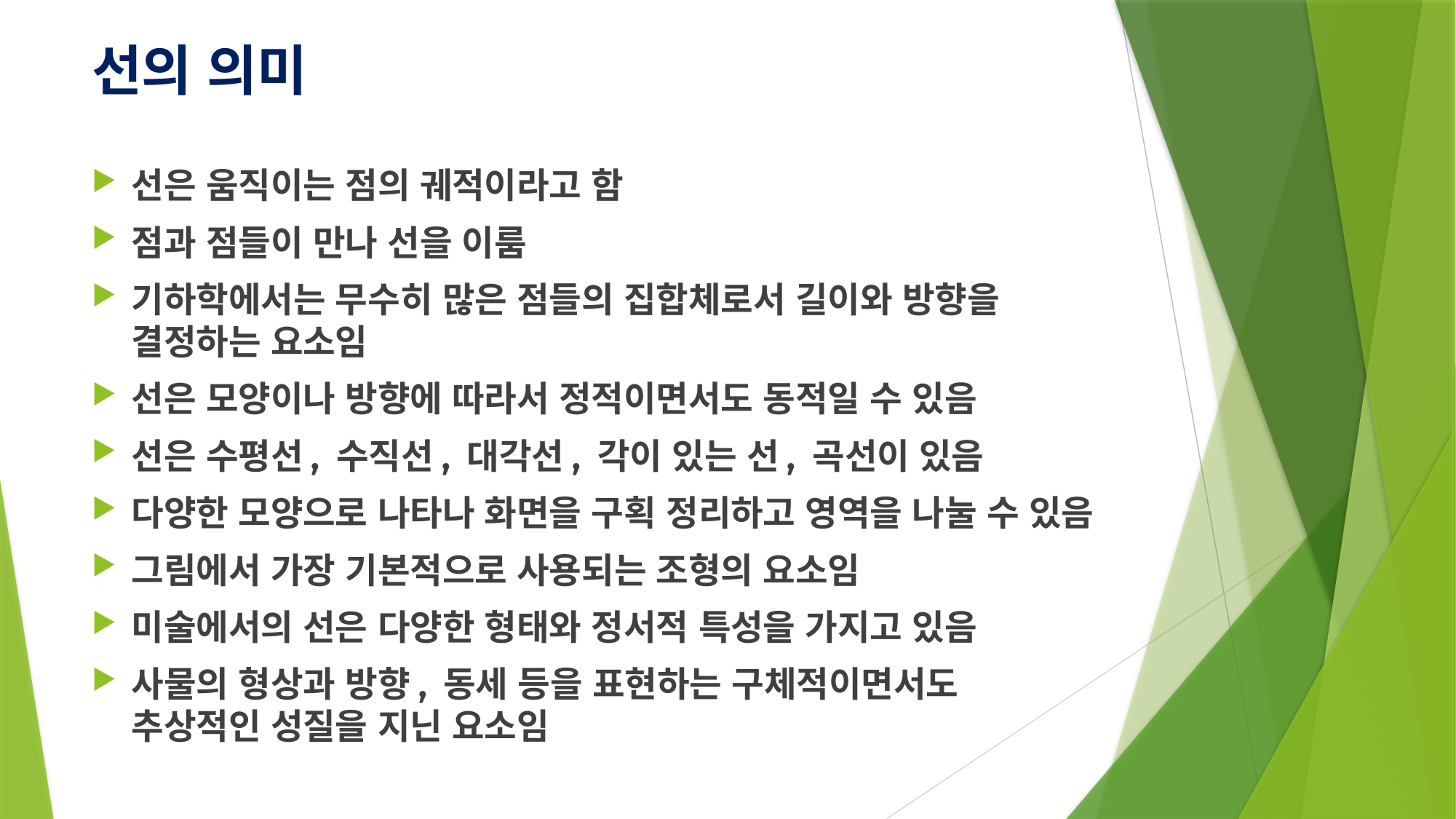

# 선의 의미
선은 움직이는 점의 궤적이라고 함
점과 점들이 만나 선을 이룸
기하학에서는 무수히 많은 점들의 집합체로서 길이와 방향을 결정하는 요소임
선은 모양이나 방향에 따라서 정적이면서도 동적일 수 있음
선은 수평선, 수직선, 대각선, 각이 있는 선, 곡선이 있음
다양한 모양으로 나타나 화면을 구획 정리하고 영역을 나눌 수 있음
그림에서 가장 기본적으로 사용되는 조형의 요소임
미술에서의 선은 다양한 형태와 정서적 특성을 가지고 있음
사물의 형상과 방향, 동세 등을 표현하는 구체적이면서도 추상적인 성질을 지닌 요소임